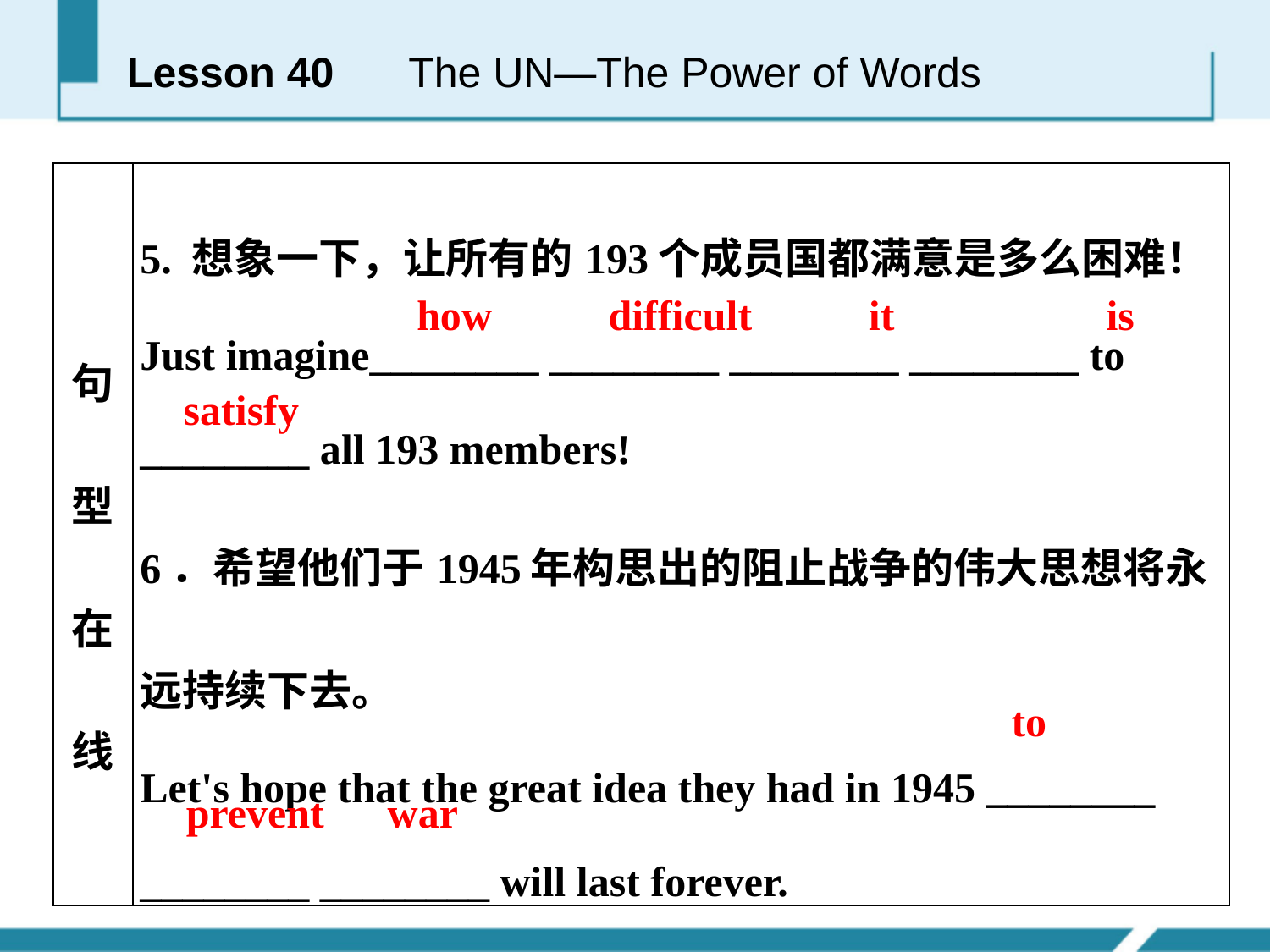

Lesson 40 　The UN—The Power of Words
| 句型在线 | 5. 想象一下，让所有的193个成员国都满意是多么困难！ Just imagine\_\_\_\_\_\_\_\_ \_\_\_\_\_\_\_\_ \_\_\_\_\_\_\_\_ \_\_\_\_\_\_\_\_ to \_\_\_\_\_\_\_\_ all 193 members! 6．希望他们于1945年构思出的阻止战争的伟大思想将永远持续下去。 Let's hope that the great idea they had in 1945 \_\_\_\_\_\_\_\_ \_\_\_\_\_\_\_\_ \_\_\_\_\_\_\_\_ will last forever. |
| --- | --- |
how           difficult           it                    is
satisfy
to
prevent      war